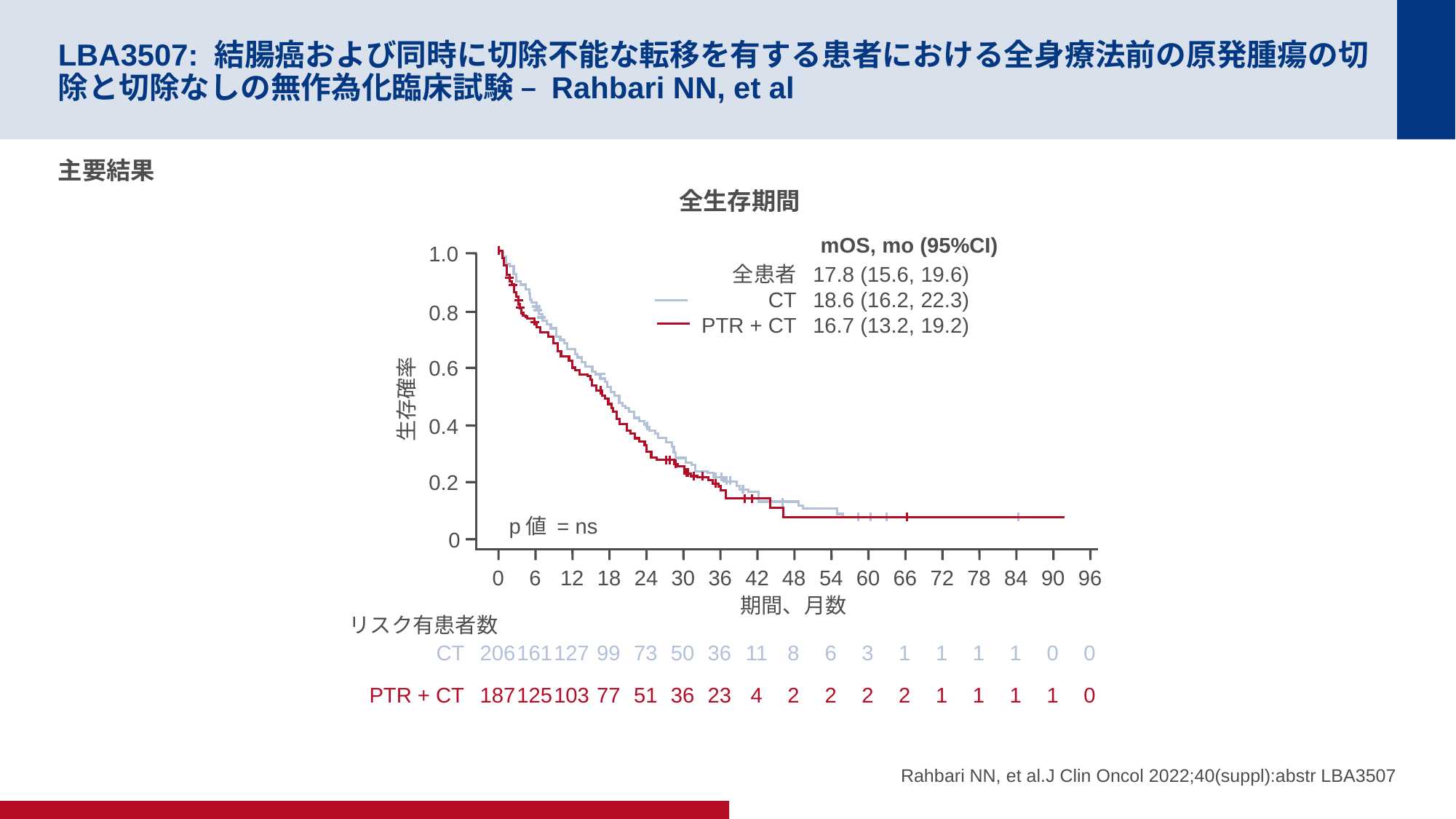

# LBA3507: 結腸癌および同時に切除不能な転移を有する患者における全身療法前の原発腫瘍の切除と切除なしの無作為化臨床試験 – Rahbari NN, et al
主要結果
全生存期間
mOS, mo (95%CI)
全患者
CT
PTR + CT
17.8 (15.6, 19.6)
18.6 (16.2, 22.3)
16.7 (13.2, 19.2)
1.0

0.8

0.6

生存確率
0.4

0.2

0

p値 = ns

0
6
12
18
24
30
36
42
48
54
60
66
72
78
84
90
96
期間、月数
リスク有患者数
CT
206
161
127
99
73
50
36
11
8
6
3
1
1
1
1
0
0
PTR + CT
187
125
103
77
51
36
23
4
2
2
2
2
1
1
1
1
0
Rahbari NN, et al.J Clin Oncol 2022;40(suppl):abstr LBA3507